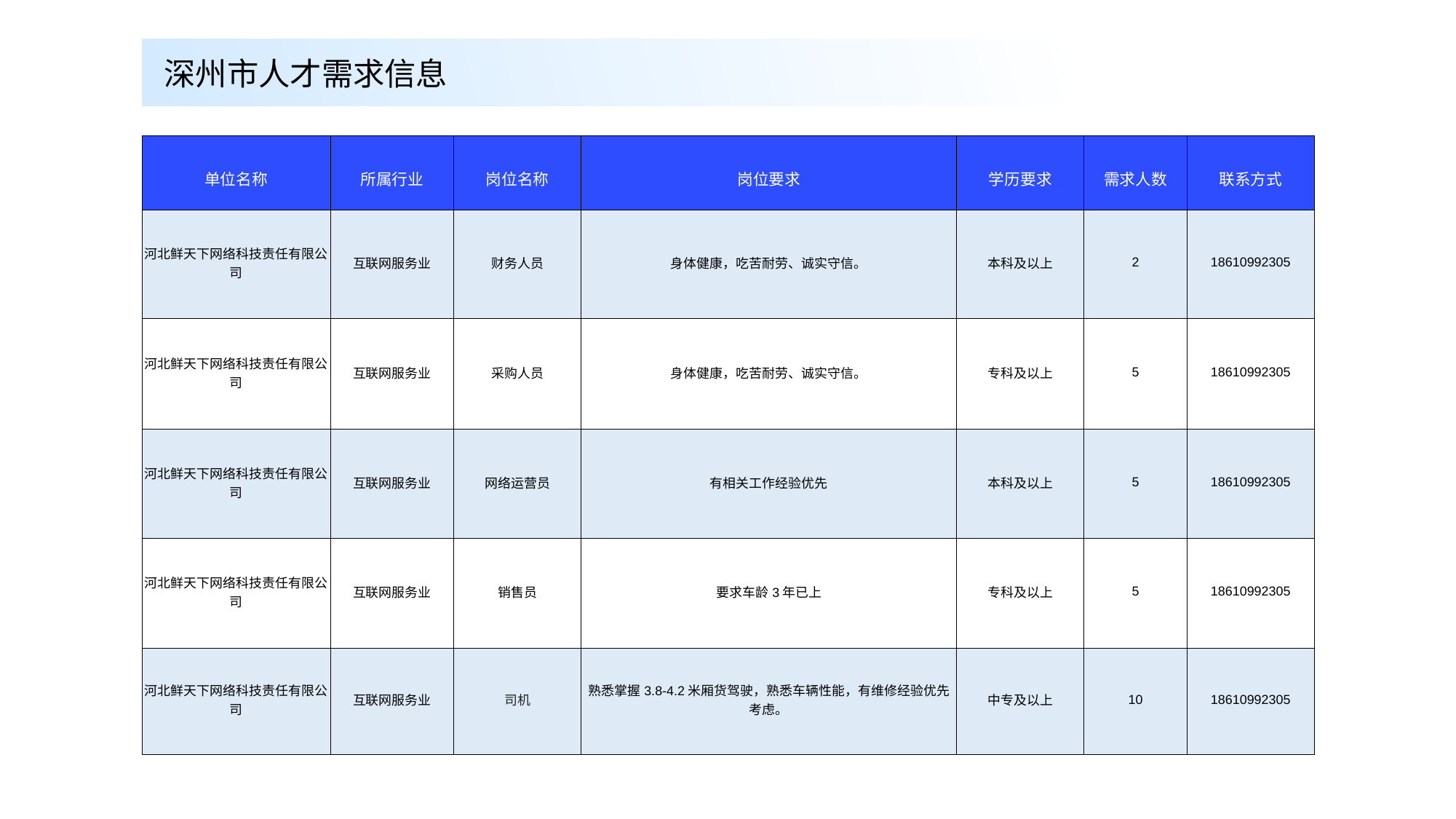

深州市人才需求信息
| 单位名称 | 所属行业 | 岗位名称 | 岗位要求 | 学历要求 | 需求人数 | 联系方式 |
| --- | --- | --- | --- | --- | --- | --- |
| 河北鲜天下网络科技责任有限公司 | 互联网服务业 | 财务人员 | 身体健康，吃苦耐劳、诚实守信。 | 本科及以上 | 2 | 18610992305 |
| 河北鲜天下网络科技责任有限公司 | 互联网服务业 | 采购人员 | 身体健康，吃苦耐劳、诚实守信。 | 专科及以上 | 5 | 18610992305 |
| 河北鲜天下网络科技责任有限公司 | 互联网服务业 | 网络运营员 | 有相关工作经验优先 | 本科及以上 | 5 | 18610992305 |
| 河北鲜天下网络科技责任有限公司 | 互联网服务业 | 销售员 | 要求车龄3年已上 | 专科及以上 | 5 | 18610992305 |
| 河北鲜天下网络科技责任有限公司 | 互联网服务业 | 司机 | 熟悉掌握3.8-4.2米厢货驾驶，熟悉车辆性能，有维修经验优先考虑。 | 中专及以上 | 10 | 18610992305 |
26